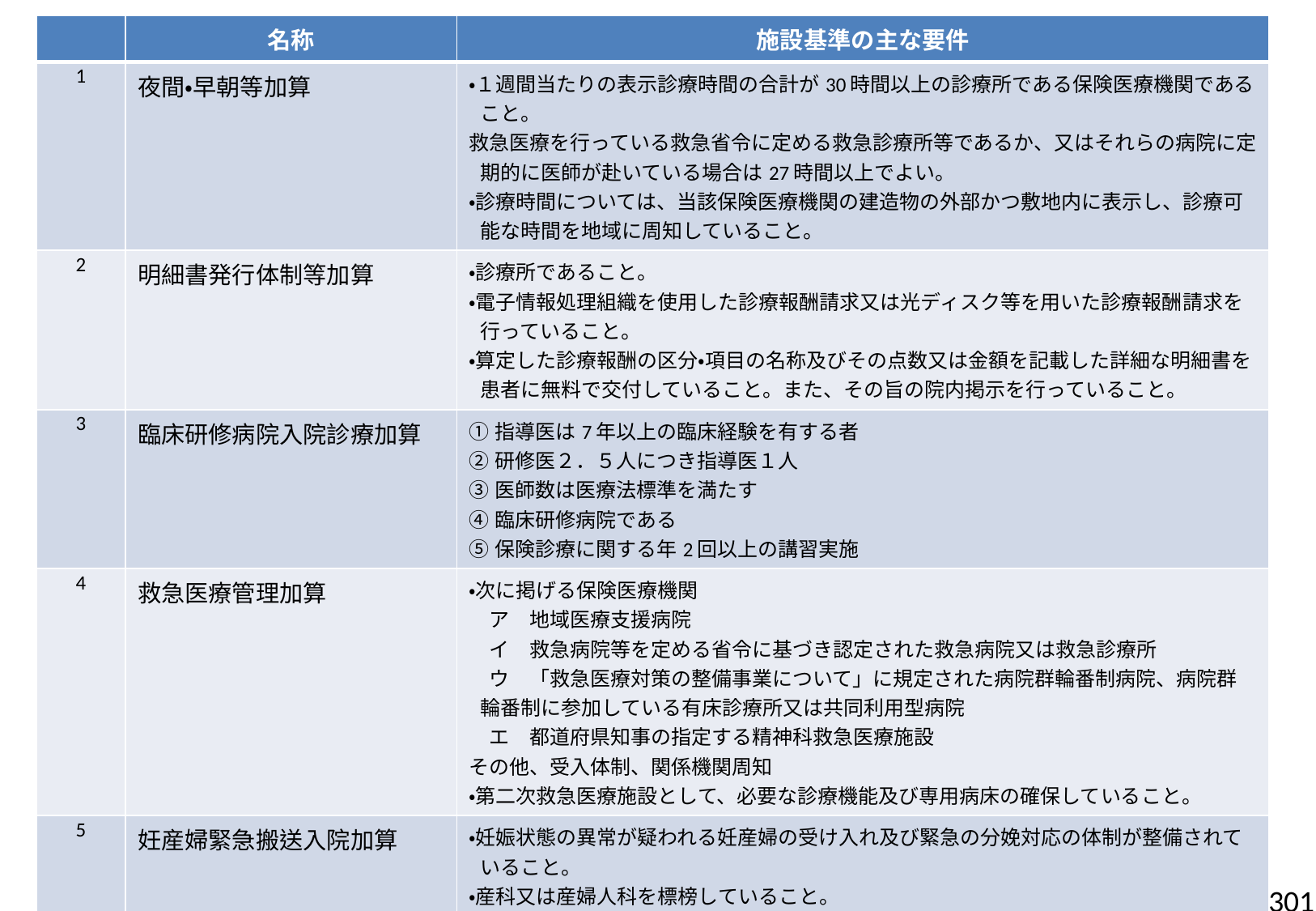

|  | 名称 | 施設基準の主な要件 |
| --- | --- | --- |
| 1 | 夜間・早朝等加算 | ・１週間当たりの表示診療時間の合計が30時間以上の診療所である保険医療機関であること。 救急医療を行っている救急省令に定める救急診療所等であるか、又はそれらの病院に定期的に医師が赴いている場合は27時間以上でよい。 ・診療時間については、当該保険医療機関の建造物の外部かつ敷地内に表示し、診療可能な時間を地域に周知していること。 |
| 2 | 明細書発行体制等加算 | ・診療所であること。 ・電子情報処理組織を使用した診療報酬請求又は光ディスク等を用いた診療報酬請求を行っていること。 ・算定した診療報酬の区分・項目の名称及びその点数又は金額を記載した詳細な明細書を患者に無料で交付していること。また、その旨の院内掲示を行っていること。 |
| 3 | 臨床研修病院入院診療加算 | ①指導医は7年以上の臨床経験を有する者 ②研修医２．５人につき指導医１人 ③医師数は医療法標準を満たす ④臨床研修病院である ⑤保険診療に関する年2回以上の講習実施 |
| 4 | 救急医療管理加算 | ・次に掲げる保険医療機関 　ア　地域医療支援病院 　イ　救急病院等を定める省令に基づき認定された救急病院又は救急診療所 　ウ　「救急医療対策の整備事業について」に規定された病院群輪番制病院、病院群輪番制に参加している有床診療所又は共同利用型病院 　エ　都道府県知事の指定する精神科救急医療施設 その他、受入体制、関係機関周知 ・第二次救急医療施設として、必要な診療機能及び専用病床の確保していること。 |
| 5 | 妊産婦緊急搬送入院加算 | ・妊娠状態の異常が疑われる妊産婦の受け入れ及び緊急の分娩対応の体制が整備されていること。 ・産科又は産婦人科を標榜していること。 ・妊産婦である患者の受診時に、緊急の分娩について十分な経験を有する医師が配置されており、緊急の分娩に対応できる十分な体制及び十分な設備を有していること。 |
301